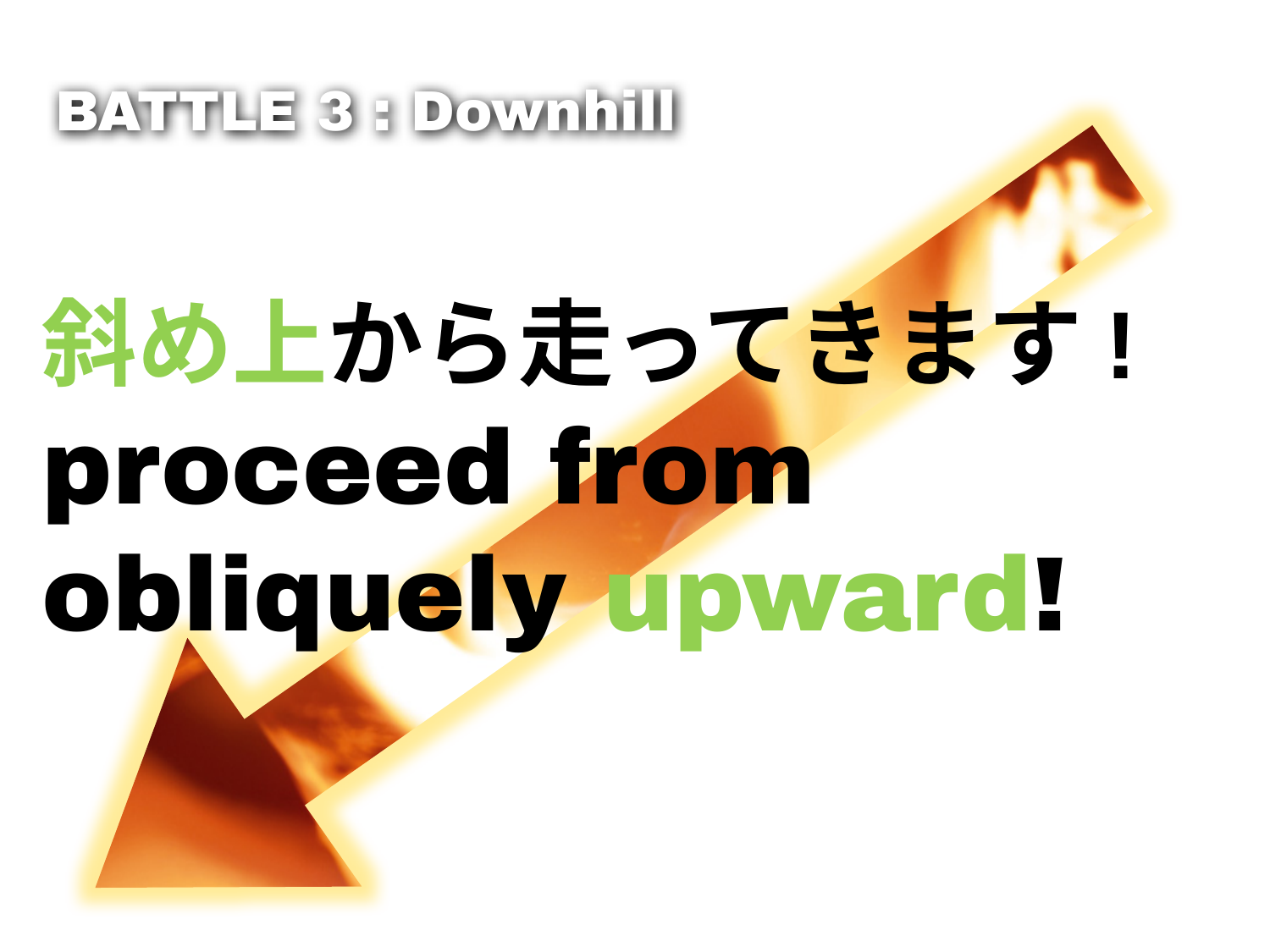

# BATTLE 3 : Downhill

斜め上から走ってきます!
proceed from obliquely upward!